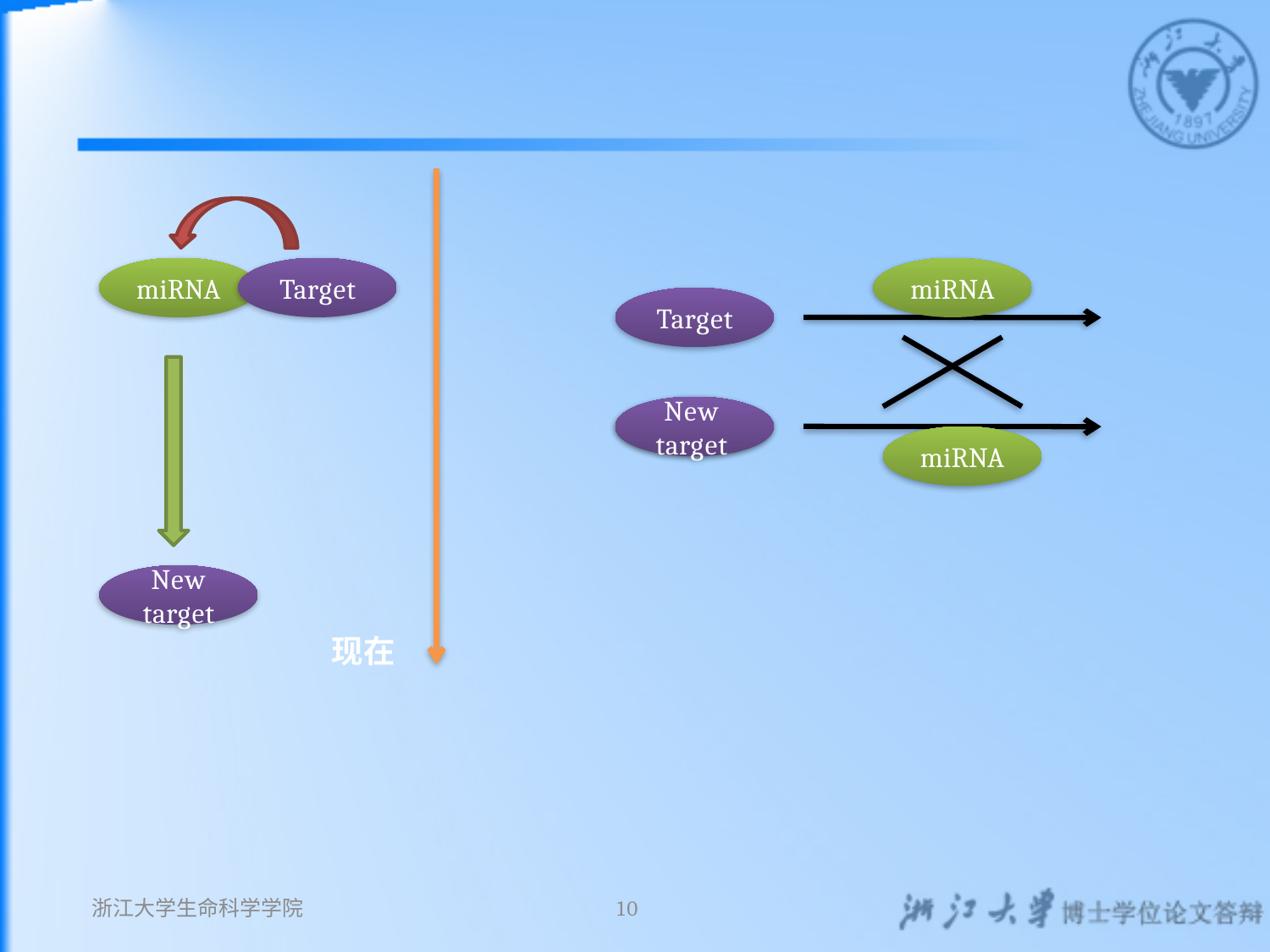

#

miRNA
Target
miRNA
Target

gene
New  target
miRNA
New target
现在
浙江大学生命科学学院
10